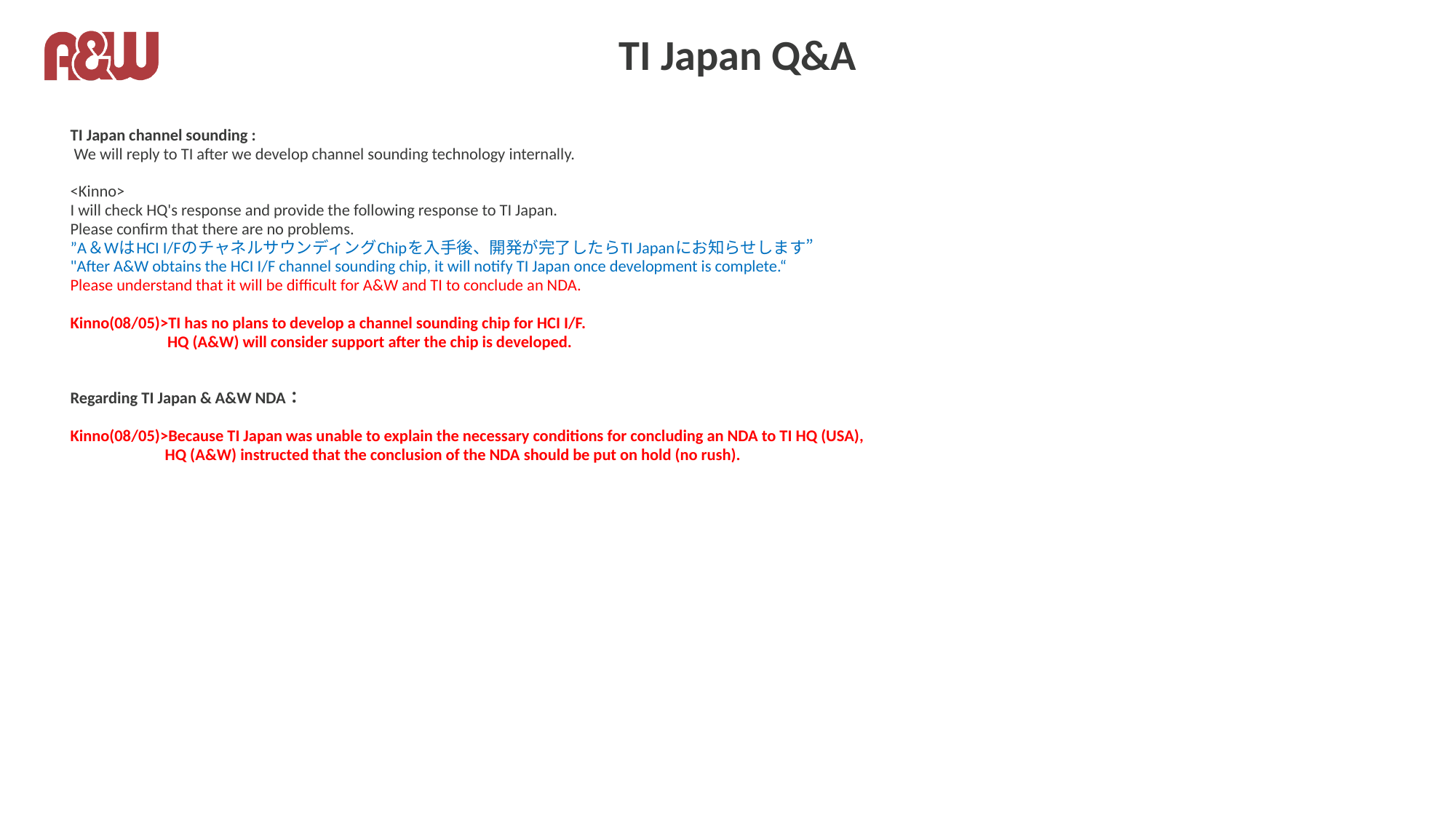

# TI Japan Q&A
TI Japan channel sounding :
 We will reply to TI after we develop channel sounding technology internally.

<Kinno>
I will check HQ's response and provide the following response to TI Japan.
Please confirm that there are no problems.
”A＆WはHCI I/FのチャネルサウンディングChipを入手後、開発が完了したらTI Japanにお知らせします”
"After A&W obtains the HCI I/F channel sounding chip, it will notify TI Japan once development is complete.“
Please understand that it will be difficult for A&W and TI to conclude an NDA.

Kinno(08/05)>TI has no plans to develop a channel sounding chip for HCI I/F.
　　　             HQ (A&W) will consider support after the chip is developed.

Regarding TI Japan & A&W NDA：

Kinno(08/05)>Because TI Japan was unable to explain the necessary conditions for concluding an NDA to TI HQ (USA),
                          HQ (A&W) instructed that the conclusion of the NDA should be put on hold (no rush).